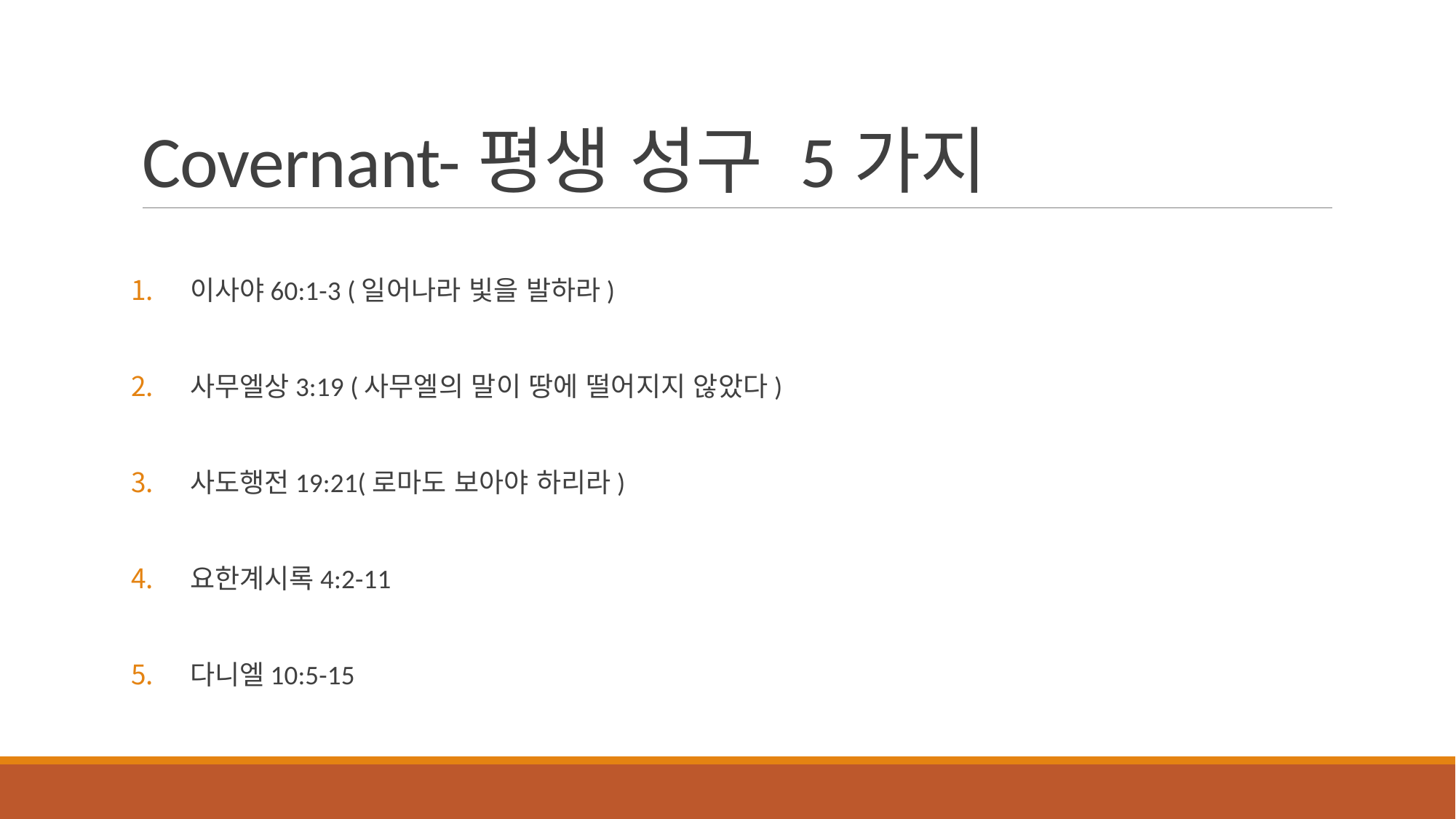

# Covernant-평생 성구 5가지

이사야60:1-3 (일어나라 빛을 발하라)

사무엘상3:19 (사무엘의 말이 땅에 떨어지지 않았다)

사도행전19:21(로마도 보아야 하리라)

요한계시록4:2-11

다니엘10:5-15